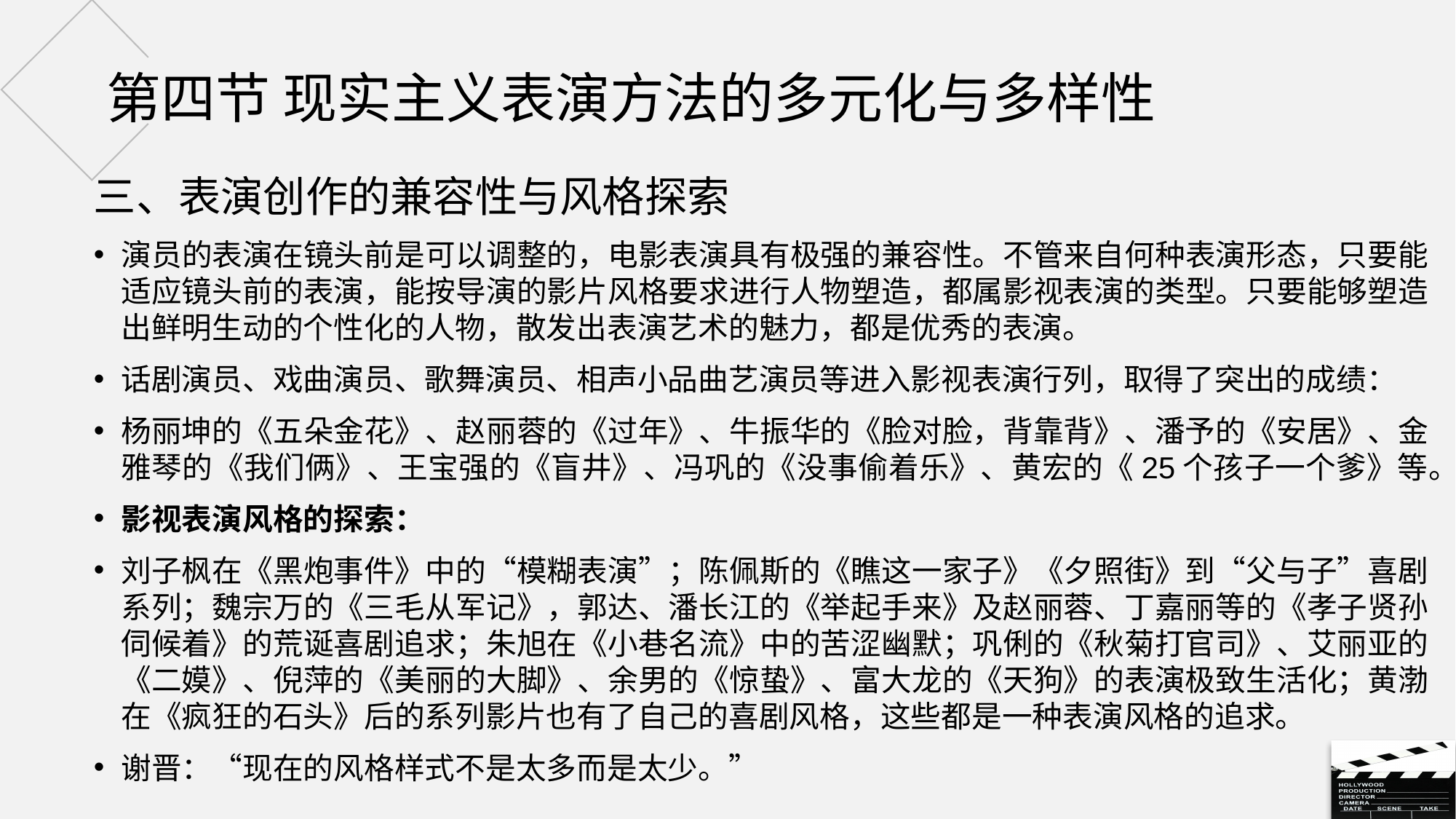

# 第四节 现实主义表演方法的多元化与多样性
三、表演创作的兼容性与风格探索
演员的表演在镜头前是可以调整的，电影表演具有极强的兼容性。不管来自何种表演形态，只要能适应镜头前的表演，能按导演的影片风格要求进行人物塑造，都属影视表演的类型。只要能够塑造出鲜明生动的个性化的人物，散发出表演艺术的魅力，都是优秀的表演。
话剧演员、戏曲演员、歌舞演员、相声小品曲艺演员等进入影视表演行列，取得了突出的成绩：
杨丽坤的《五朵金花》、赵丽蓉的《过年》、牛振华的《脸对脸，背靠背》、潘予的《安居》、金雅琴的《我们俩》、王宝强的《盲井》、冯巩的《没事偷着乐》、黄宏的《25个孩子一个爹》等。
影视表演风格的探索：
刘子枫在《黑炮事件》中的“模糊表演”；陈佩斯的《瞧这一家子》《夕照街》到“父与子”喜剧系列；魏宗万的《三毛从军记》，郭达、潘长江的《举起手来》及赵丽蓉、丁嘉丽等的《孝子贤孙伺候着》的荒诞喜剧追求；朱旭在《小巷名流》中的苦涩幽默；巩俐的《秋菊打官司》、艾丽亚的《二嫫》、倪萍的《美丽的大脚》、余男的《惊蛰》、富大龙的《天狗》的表演极致生活化；黄渤在《疯狂的石头》后的系列影片也有了自己的喜剧风格，这些都是一种表演风格的追求。
谢晋：“现在的风格样式不是太多而是太少。”